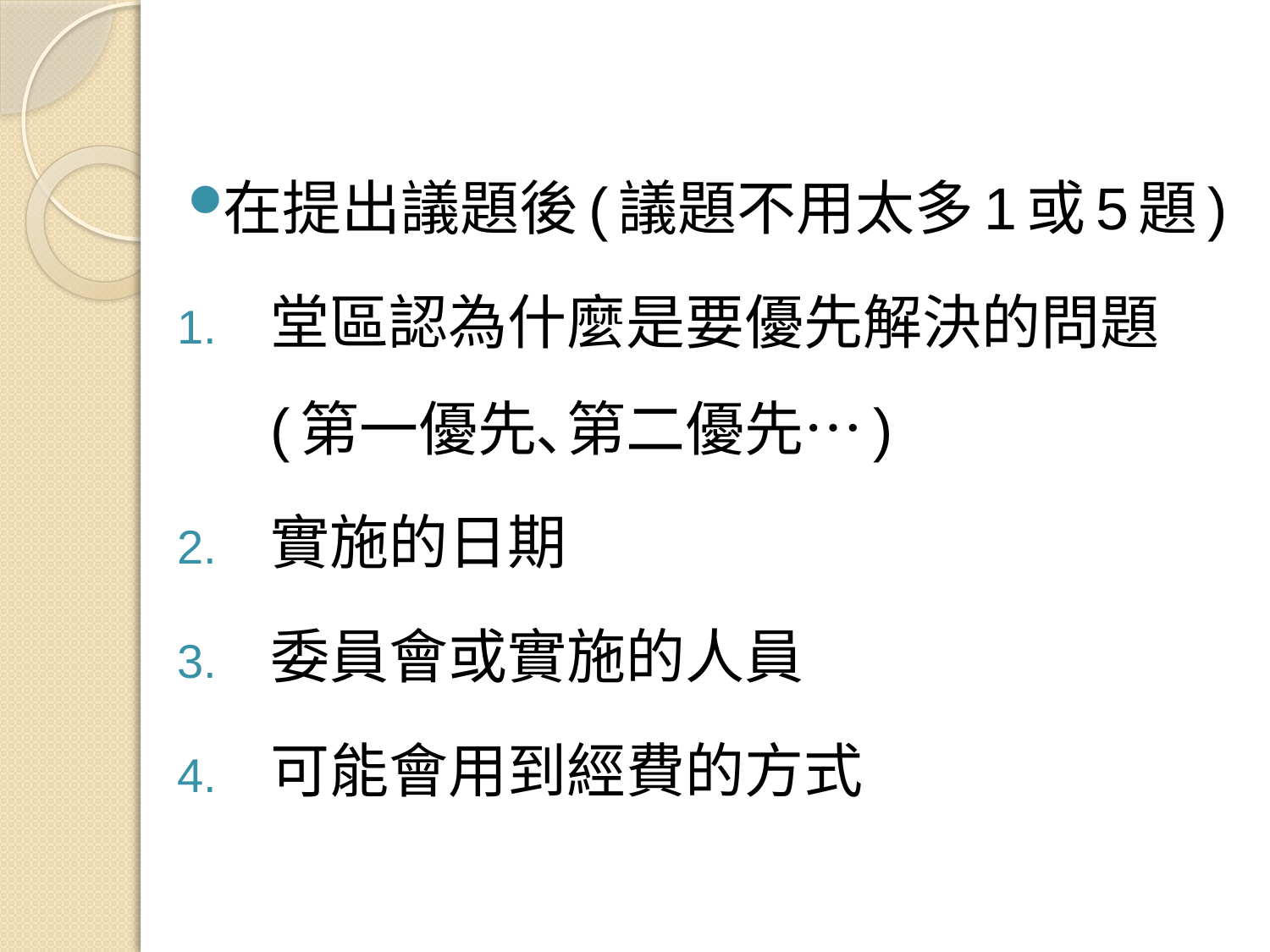

在提出議題後(議題不用太多1或5題)
堂區認為什麼是要優先解決的問題(第一優先､第二優先…)
實施的日期
委員會或實施的人員
可能會用到經費的方式